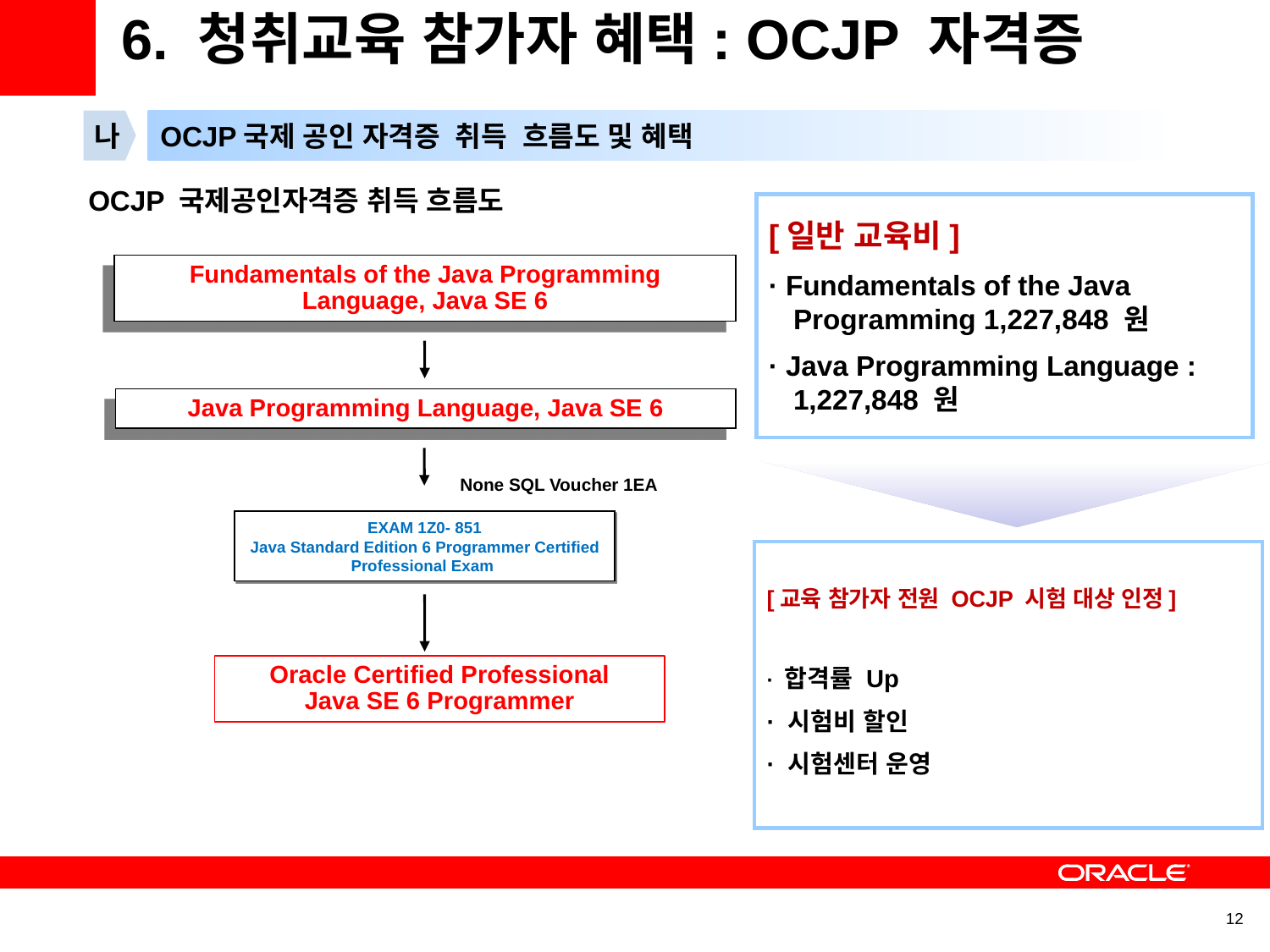

6. 청취교육 참가자 혜택: OCJP 자격증
나
OCJP국제 공인 자격증  취득  흐름도 및 혜택
 OCJP 국제공인자격증 취득 흐름도

[일반 교육비]
· Fundamentals of the Java Programming 1,227,848 원
· Java Programming Language : 1,227,848 원

Fundamentals of the Java Programming
Language, Java SE 6

Java Programming Language, Java SE 6

None SQL Voucher 1EA

EXAM 1Z0- 851
Java Standard Edition 6 Programmer Certified Professional Exam

[교육 참가자 전원 OCJP 시험 대상 인정]

· 합격률 Up
· 시험비 할인
· 시험센터 운영

Oracle Certified Professional
Java SE 6 Programmer
12